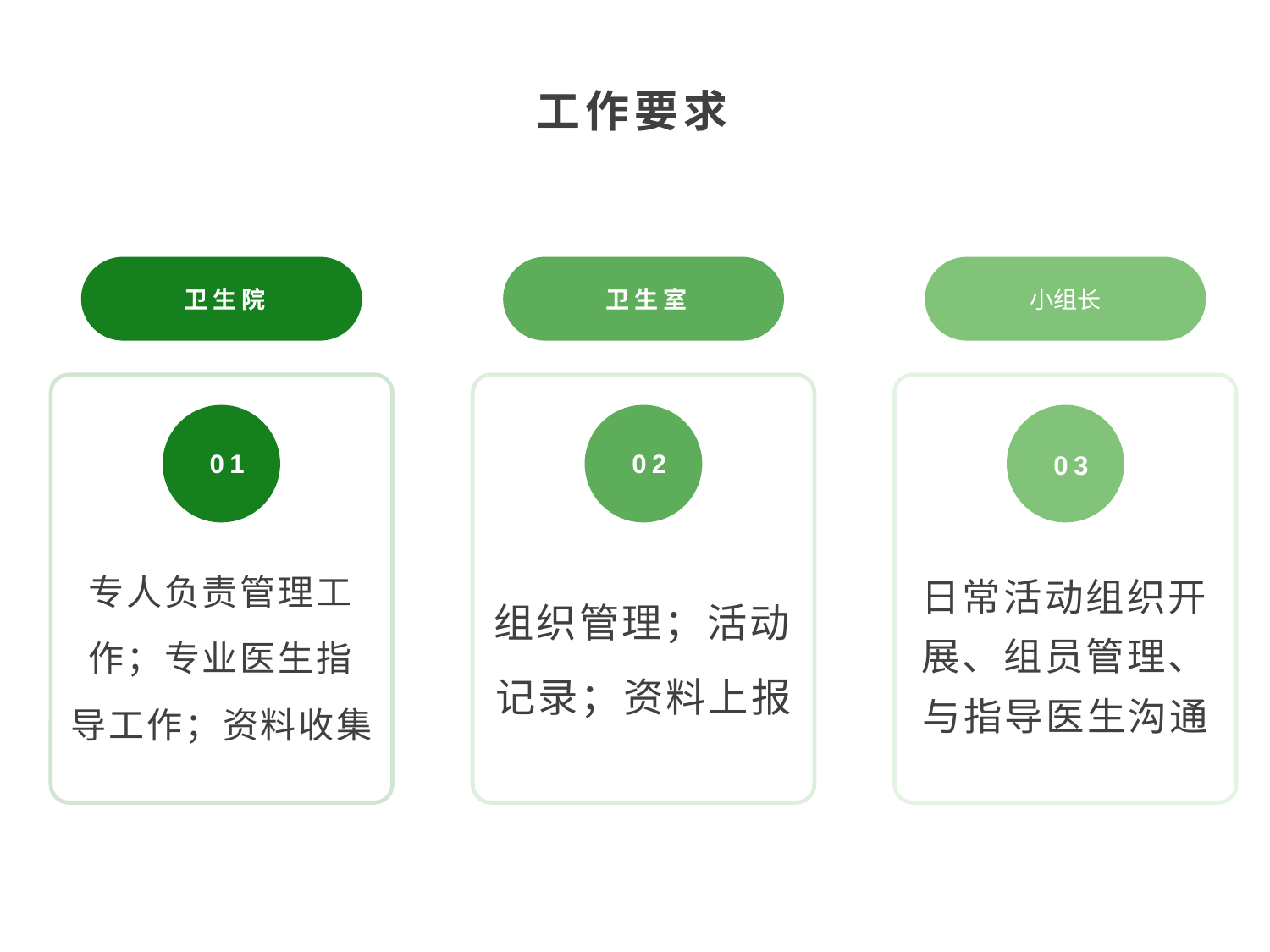

工作要求
卫生院
卫生室

小组长

01
02
03
专人负责管理工作；专业医生指导工作；资料收集
组织管理；活动记录；资料上报
日常活动组织开展、组员管理、与指导医生沟通